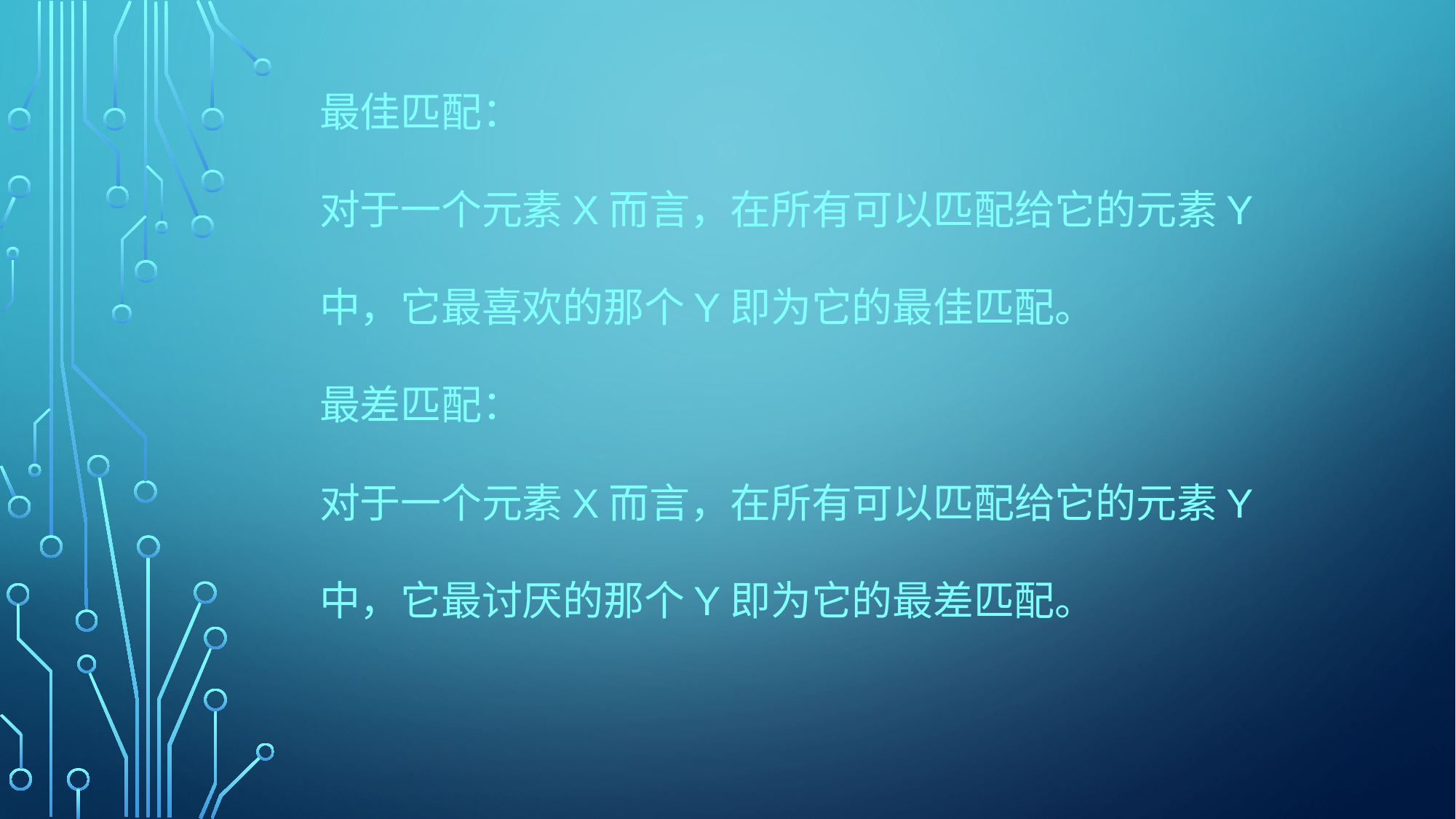

# 最佳匹配： 对于一个元素x而言，在所有可以匹配给它的元素y中，它最喜欢的那个y即为它的最佳匹配。 最差匹配： 对于一个元素x而言，在所有可以匹配给它的元素y中，它最讨厌的那个y即为它的最差匹配。